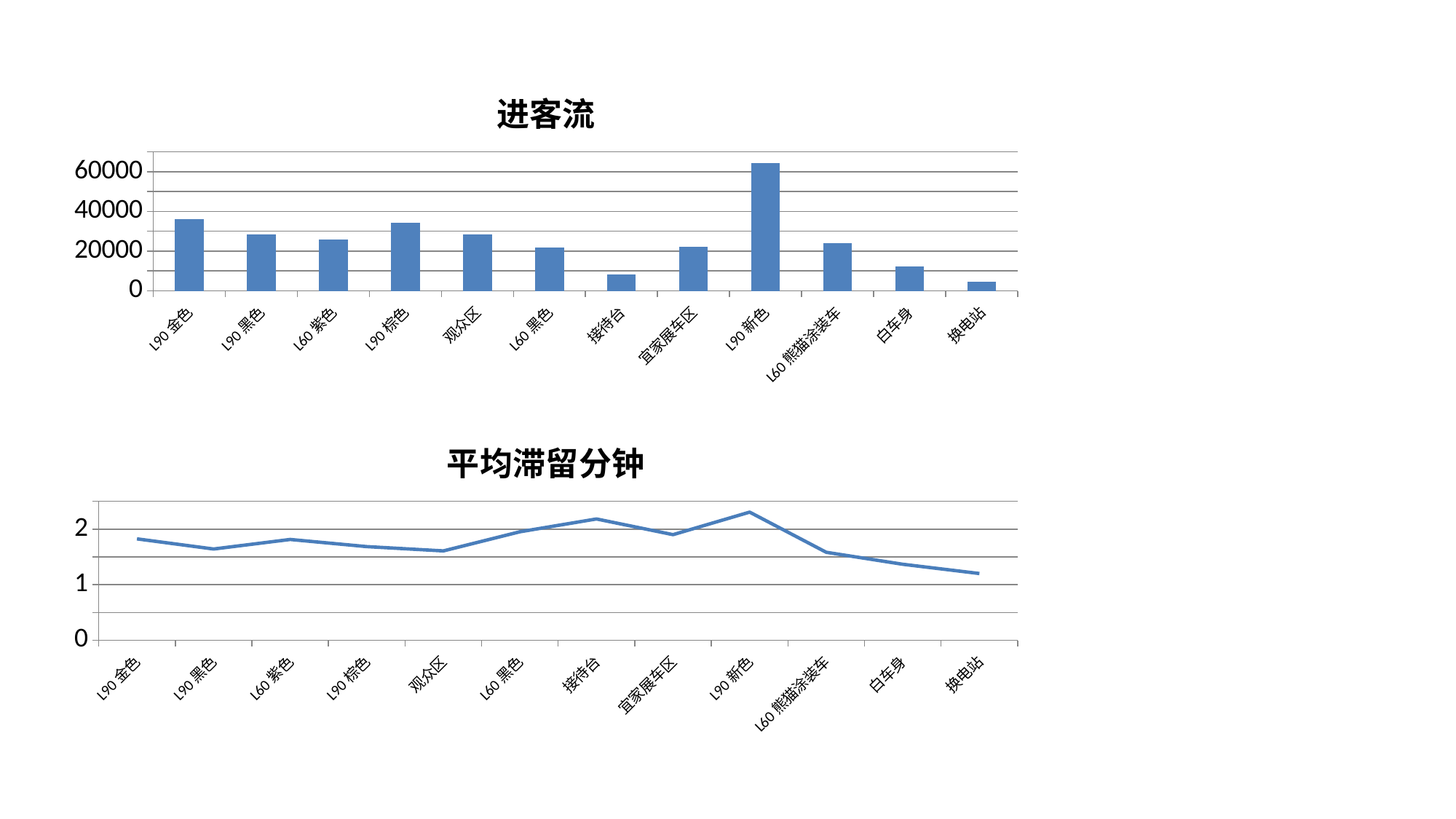

### Chart: 进客流

| Category | 进客流 |
|---|---|
| L90金色 | 36187.0 |
| L90黑色 | 28555.0 |
| L60紫色 | 25959.0 |
| L90棕色 | 34208.0 |
| 观众区 | 28408.0 |
| L60黑色 | 21877.0 |
| 接待台 | 8139.0 |
| 宜家展车区 | 22014.0 |
| L90新色 | 64191.0 |
| L60熊猫涂装车 | 24082.0 |
| 白车身 | 12243.0 |
| 换电站 | 4559.0 |

### Chart: 平均滞留分钟

| Category | 平均滞留分钟 |
|---|---|
| L90金色 | 1.82458111 |
| L90黑色 | 1.64170575 |
| L60紫色 | 1.81369608 |
| L90棕色 | 1.68573791 |
| 观众区 | 1.60775056 |
| L60黑色 | 1.95212625 |
| 接待台 | 2.1826377 |
| 宜家展车区 | 1.90013256 |
| L90新色 | 2.30574337 |
| L60熊猫涂装车 | 1.58335788 |
| 白车身 | 1.36748665 |
| 换电站 | 1.20148877 |